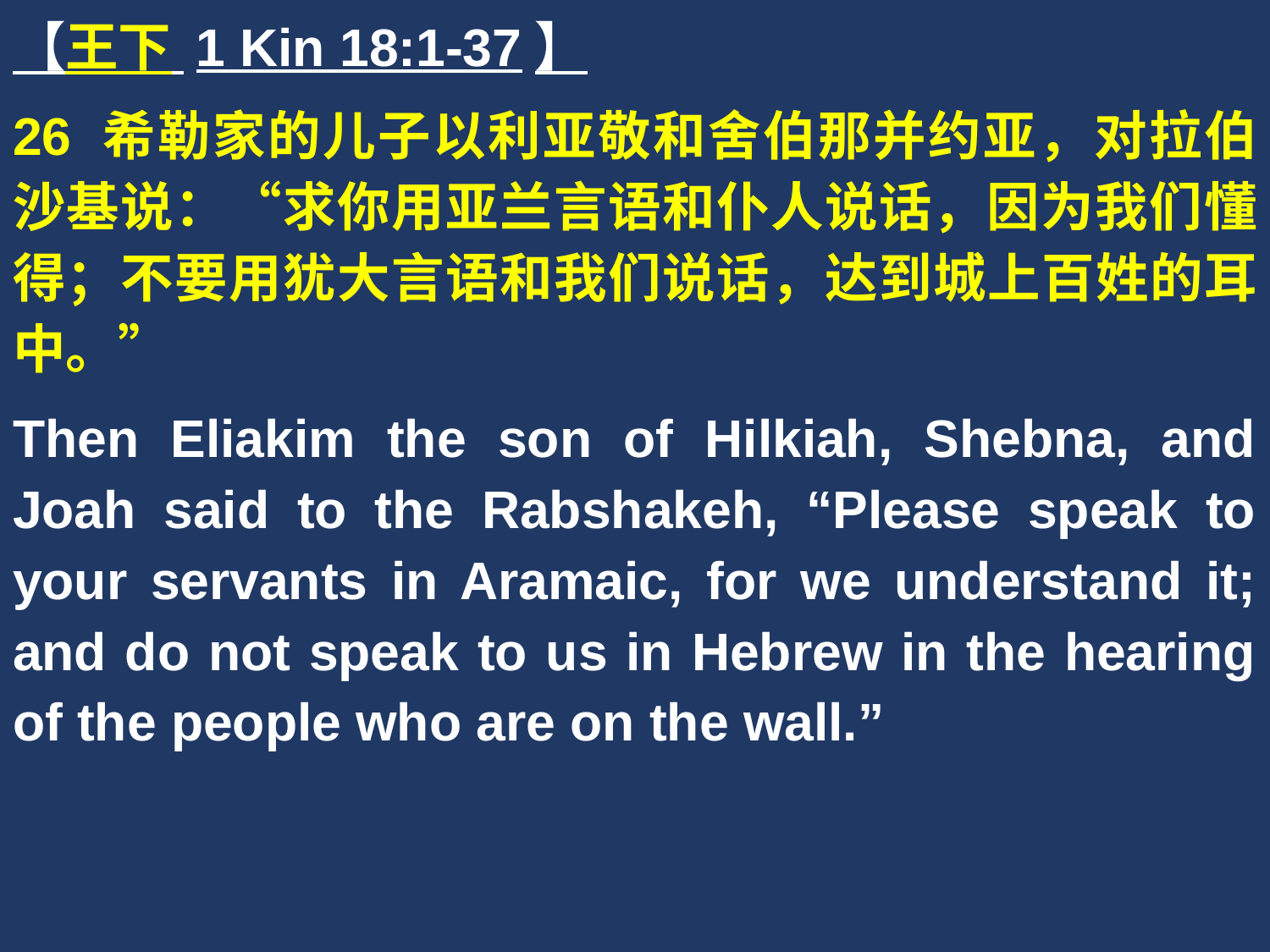

【王下 1 Kin 18:1-37】
26 希勒家的儿子以利亚敬和舍伯那并约亚，对拉伯沙基说：“求你用亚兰言语和仆人说话，因为我们懂得；不要用犹大言语和我们说话，达到城上百姓的耳中。”
Then Eliakim the son of Hilkiah, Shebna, and Joah said to the Rabshakeh, “Please speak to your servants in Aramaic, for we understand it; and do not speak to us in Hebrew in the hearing of the people who are on the wall.”